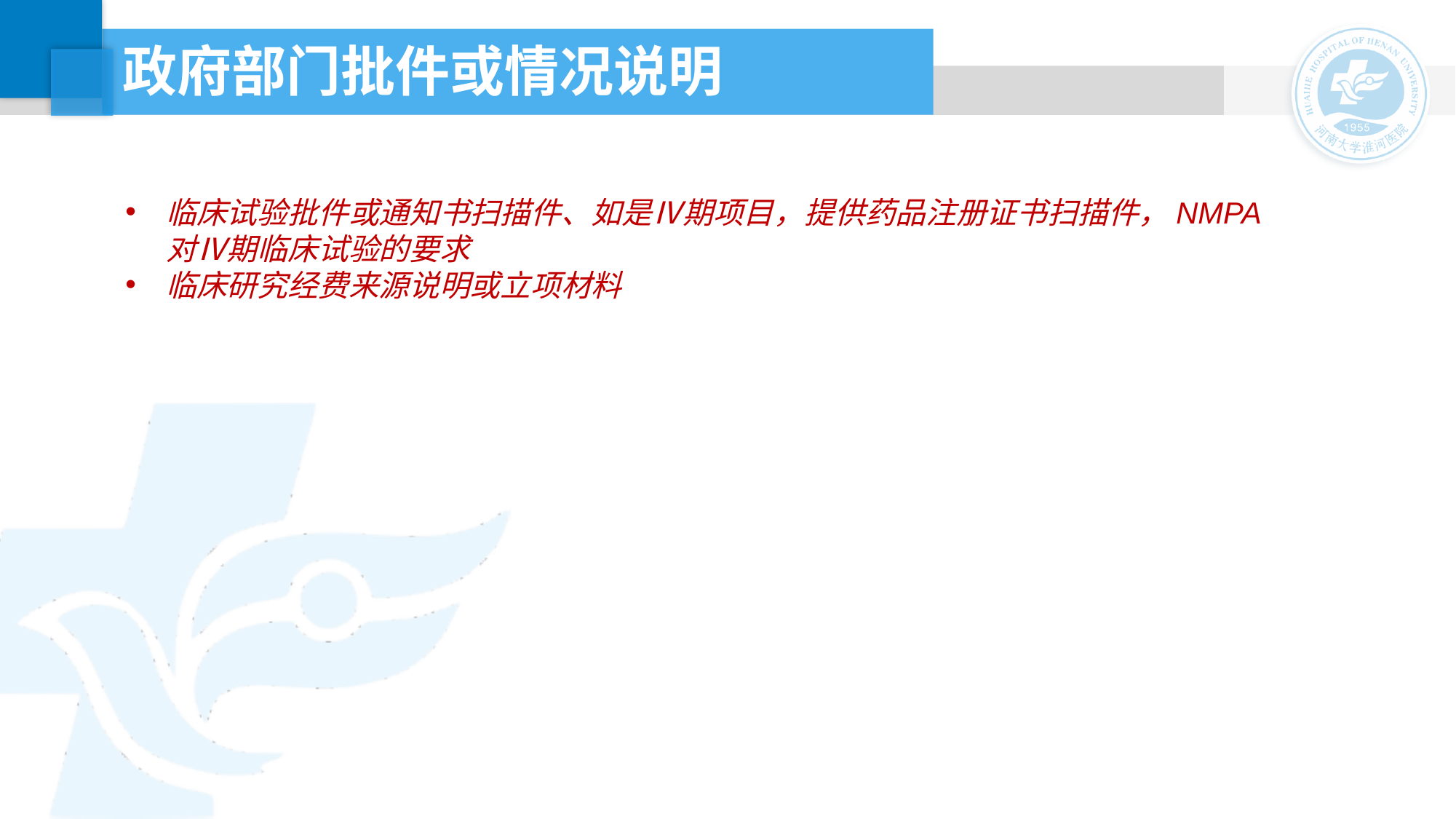

政府部门批件或情况说明
临床试验批件或通知书扫描件、如是Ⅳ期项目，提供药品注册证书扫描件，NMPA对Ⅳ期临床试验的要求
临床研究经费来源说明或立项材料